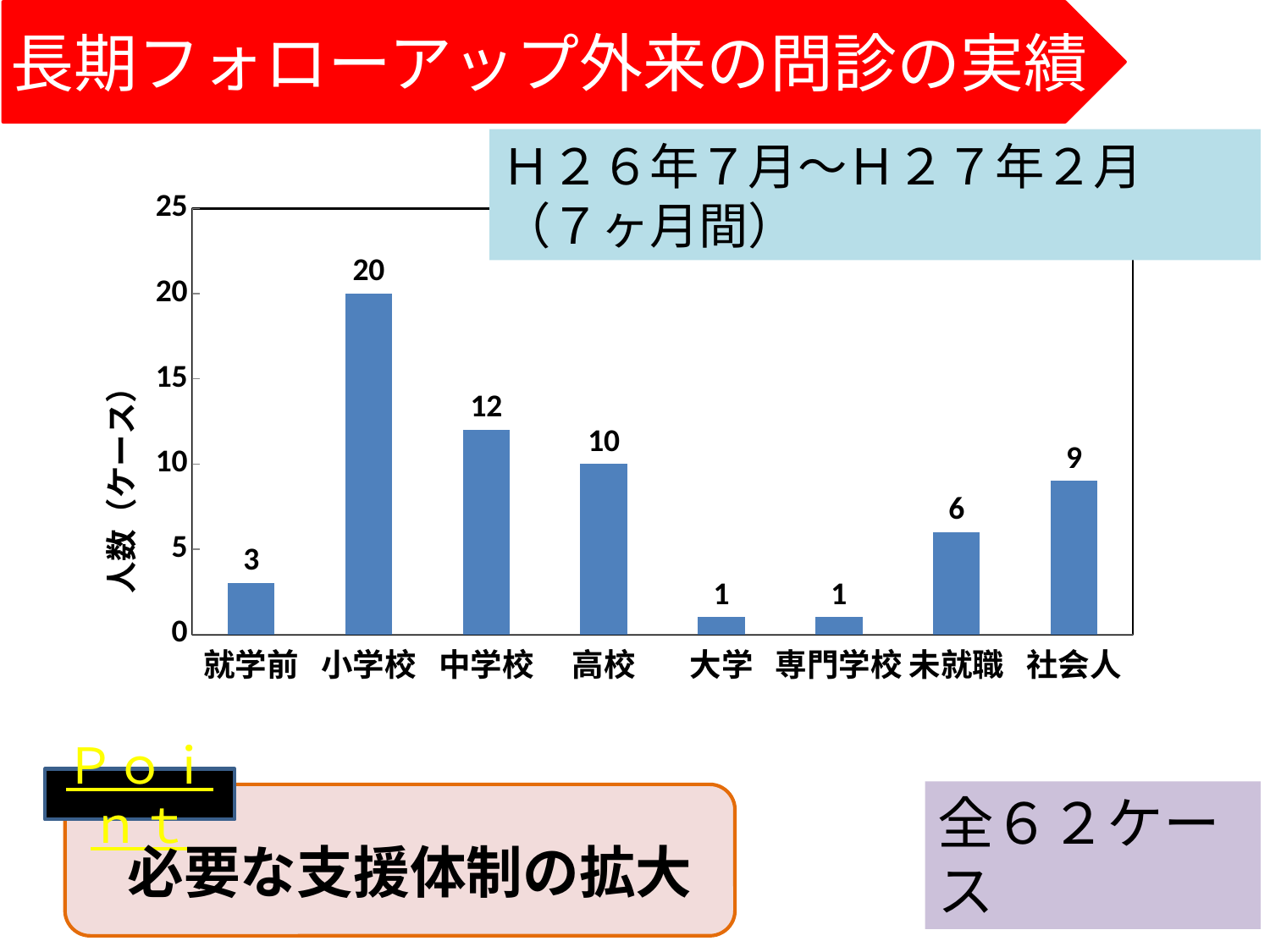

長期フォローアップ外来の問診の実績
Ｈ２６年７月～Ｈ２７年２月（７ヶ月間）

### Chart

| Category |  |
|---|---|
| 就学前 | 3.0 |
| 小学校 | 20.0 |
| 中学校 | 12.0 |
| 高校 | 10.0 |
| 大学 | 1.0 |
| 専門学校 | 1.0 |
| 未就職 | 6.0 |
| 社会人 | 9.0 |
Ｐｏｉｎｔ
全６２ケース

必要な支援体制の拡大